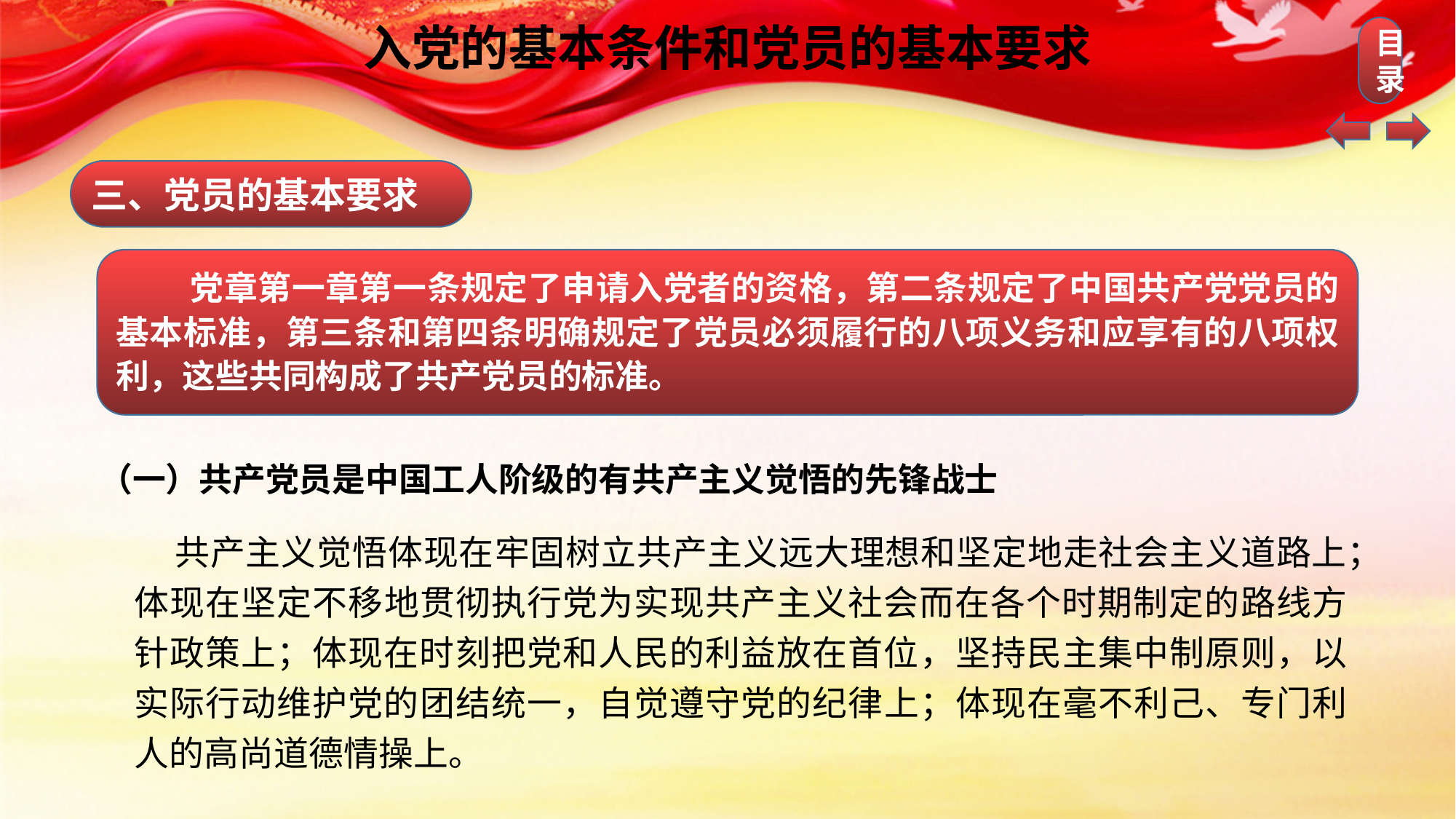

入党的基本条件和党员的基本要求
三、党员的基本要求
         党章第一章第一条规定了申请入党者的资格，第二条规定了中国共产党党员的基本标准，第三条和第四条明确规定了党员必须履行的八项义务和应享有的八项权利，这些共同构成了共产党员的标准。
（一）共产党员是中国工人阶级的有共产主义觉悟的先锋战士
    共产主义觉悟体现在牢固树立共产主义远大理想和坚定地走社会主义道路上；体现在坚定不移地贯彻执行党为实现共产主义社会而在各个时期制定的路线方针政策上；体现在时刻把党和人民的利益放在首位，坚持民主集中制原则，以实际行动维护党的团结统一，自觉遵守党的纪律上；体现在毫不利己、专门利人的高尚道德情操上。